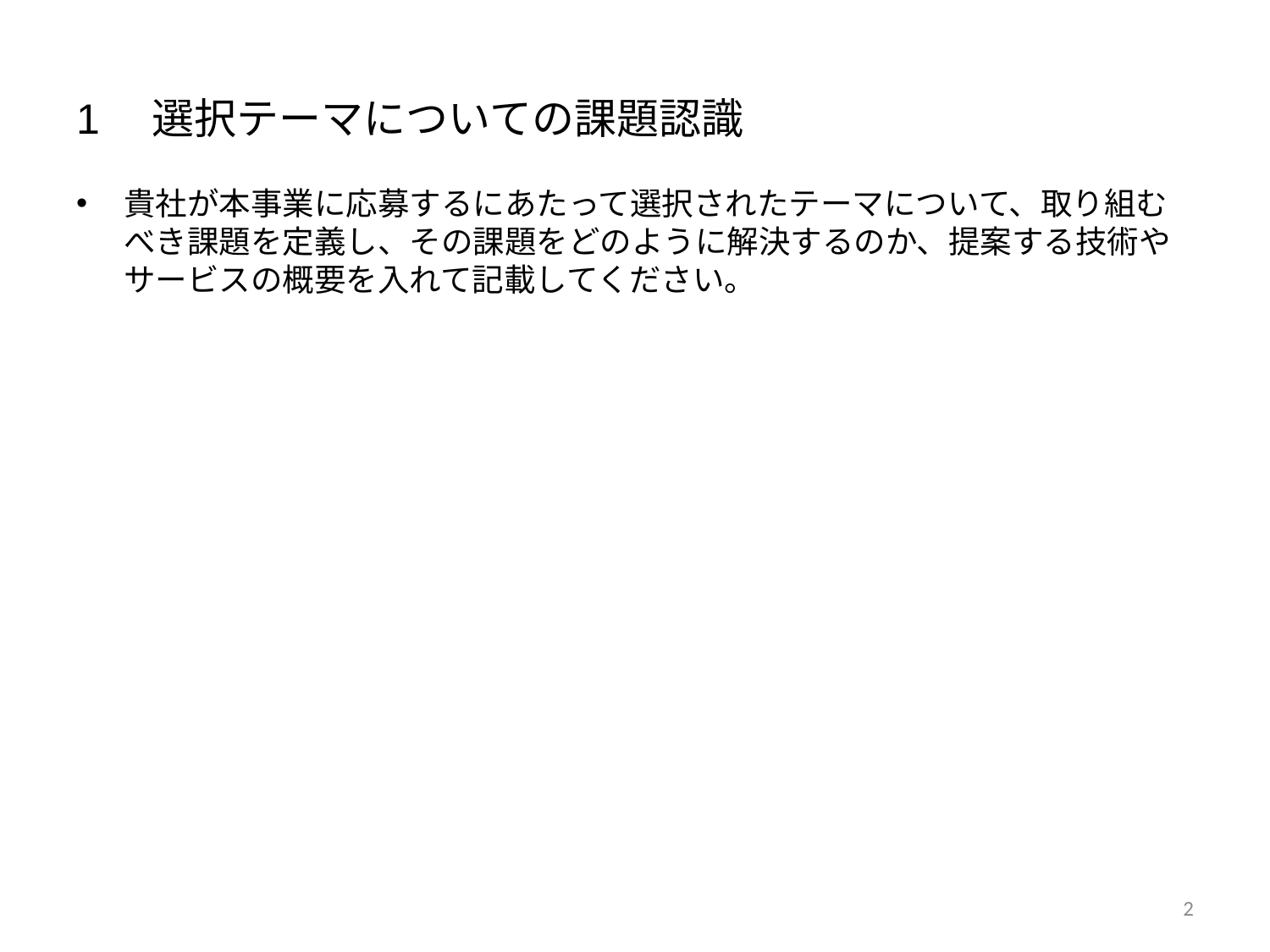

# 1　選択テーマについての課題認識
貴社が本事業に応募するにあたって選択されたテーマについて、取り組むべき課題を定義し、その課題をどのように解決するのか、提案する技術やサービスの概要を入れて記載してください。
2